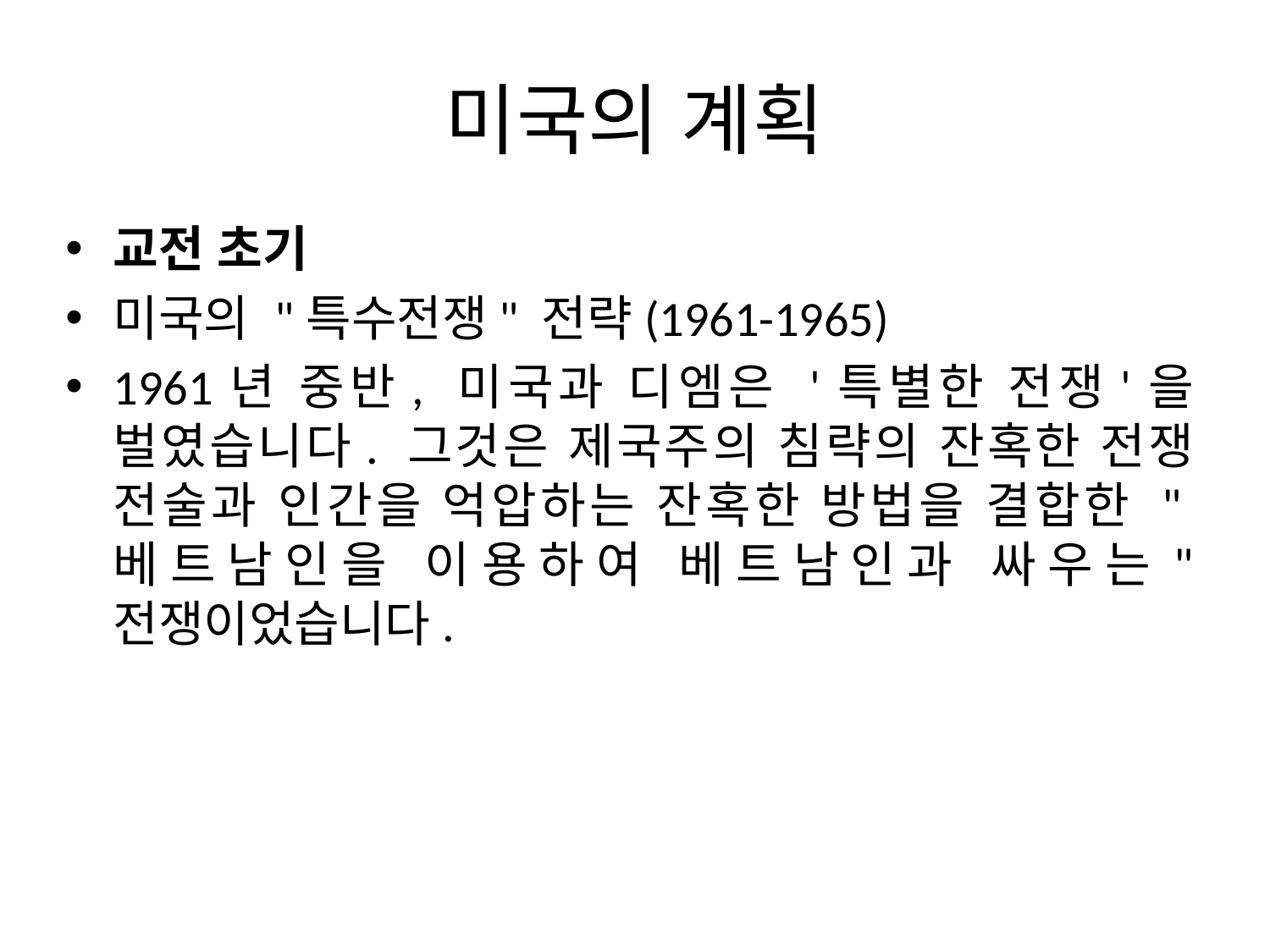

# 미국의 계획
교전 초기
미국의 "특수전쟁" 전략(1961-1965)
1961년 중반, 미국과 디엠은 '특별한 전쟁'을 벌였습니다. 그것은 제국주의 침략의 잔혹한 전쟁 전술과 인간을 억압하는 잔혹한 방법을 결합한 "베트남인을 이용하여 베트남인과 싸우는" 전쟁이었습니다.